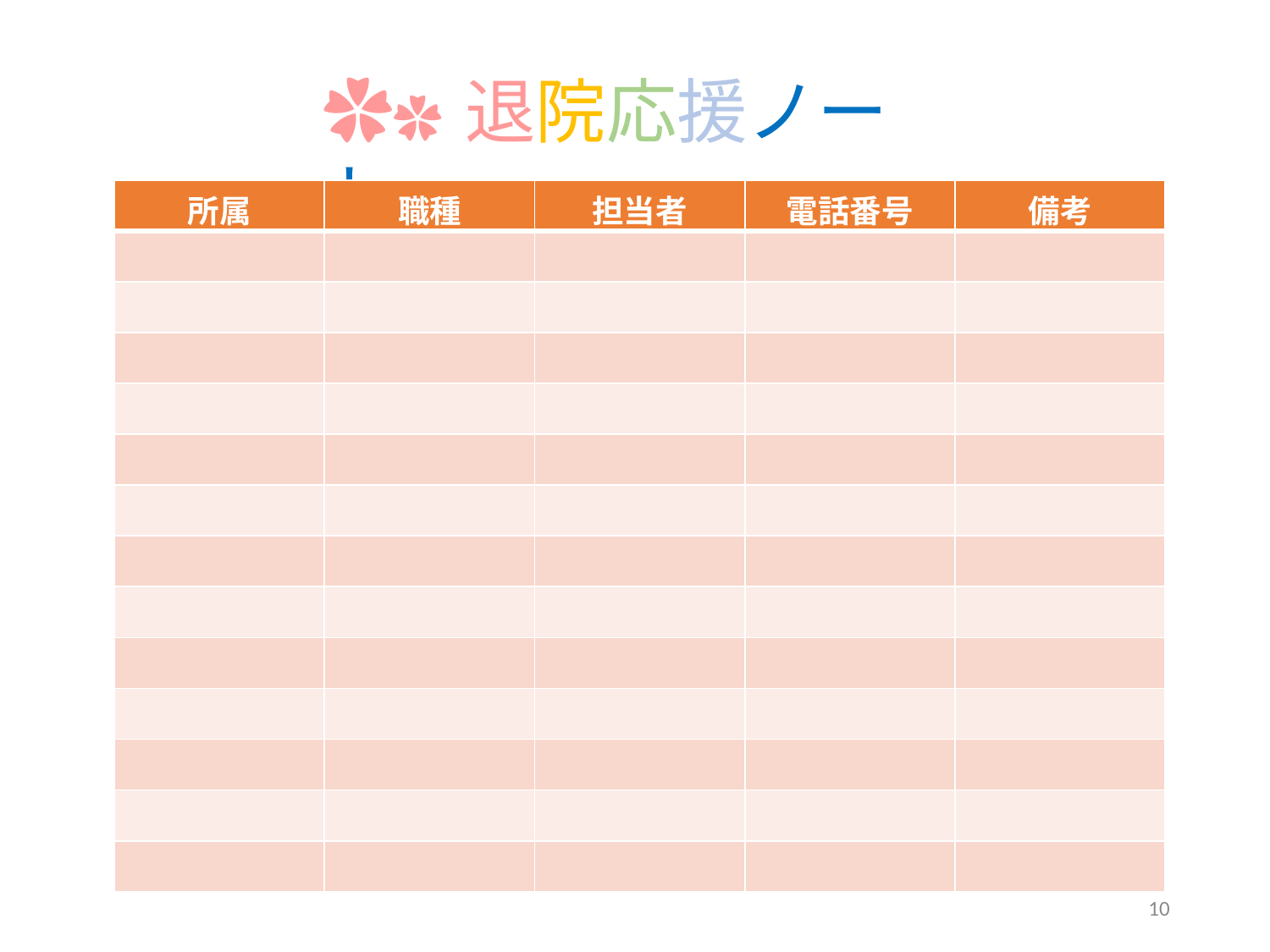

✿✿ 退院応援ノート✿
| 所属 | 職種 | 担当者 | 電話番号 | 備考 |
| --- | --- | --- | --- | --- |
|  |  |  |  |  |
|  |  |  |  |  |
|  |  |  |  |  |
|  |  |  |  |  |
|  |  |  |  |  |
|  |  |  |  |  |
|  |  |  |  |  |
|  |  |  |  |  |
|  |  |  |  |  |
|  |  |  |  |  |
|  |  |  |  |  |
|  |  |  |  |  |
|  |  |  |  |  |
10